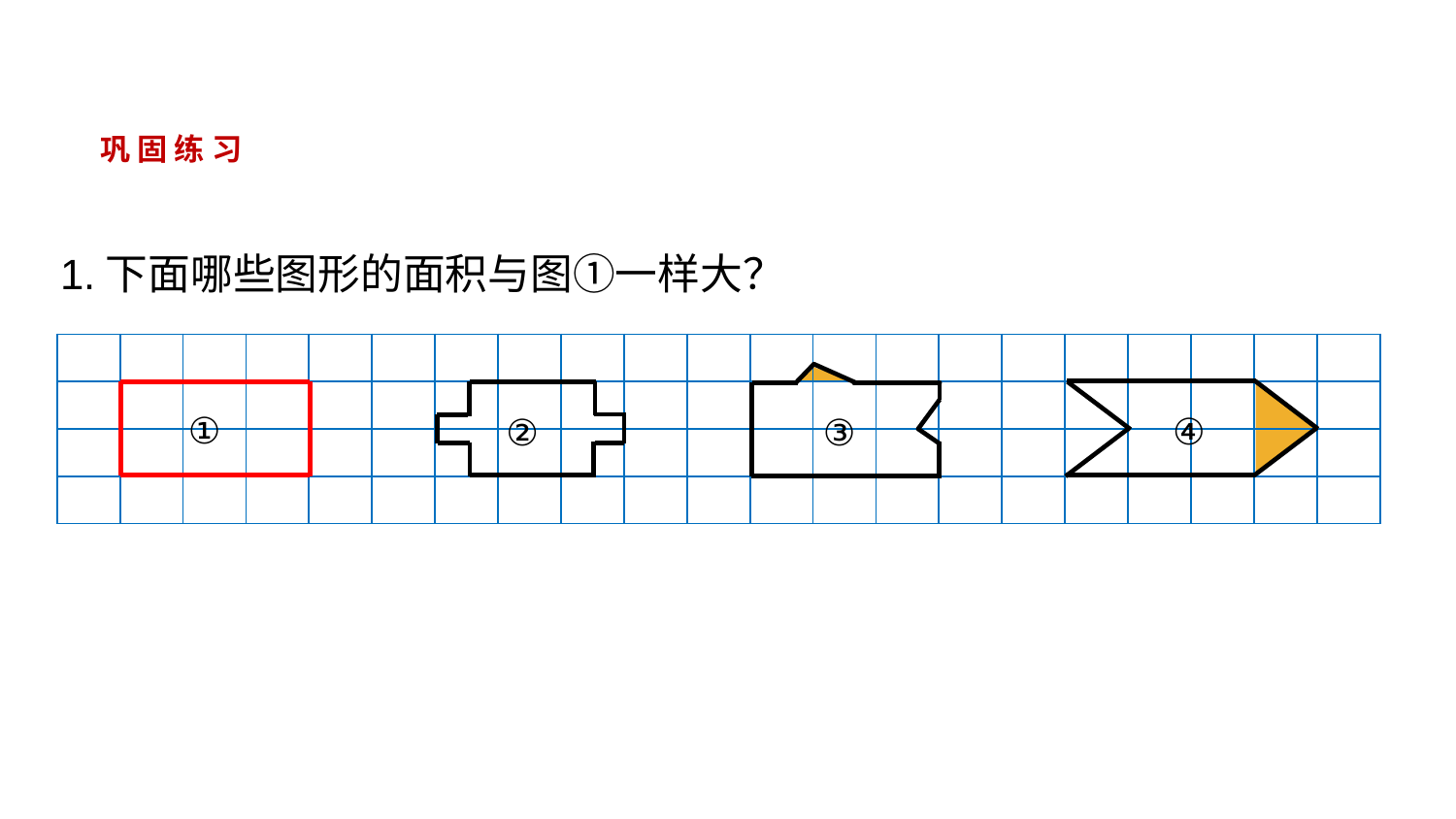

巩 固 练 习
1.下面哪些图形的面积与图①一样大？
|  |  |  |  |  |  |  |  |  |  |  |  |  |  |  |  |  |  |  |  |  |
| --- | --- | --- | --- | --- | --- | --- | --- | --- | --- | --- | --- | --- | --- | --- | --- | --- | --- | --- | --- | --- |
|  |  |  |  |  |  |  |  |  |  |  |  |  |  |  |  |  |  |  |  |  |
|  |  |  |  |  |  |  |  |  |  |  |  |  |  |  |  |  |  |  |  |  |
|  |  |  |  |  |  |  |  |  |  |  |  |  |  |  |  |  |  |  |  |  |
③

④
②

①